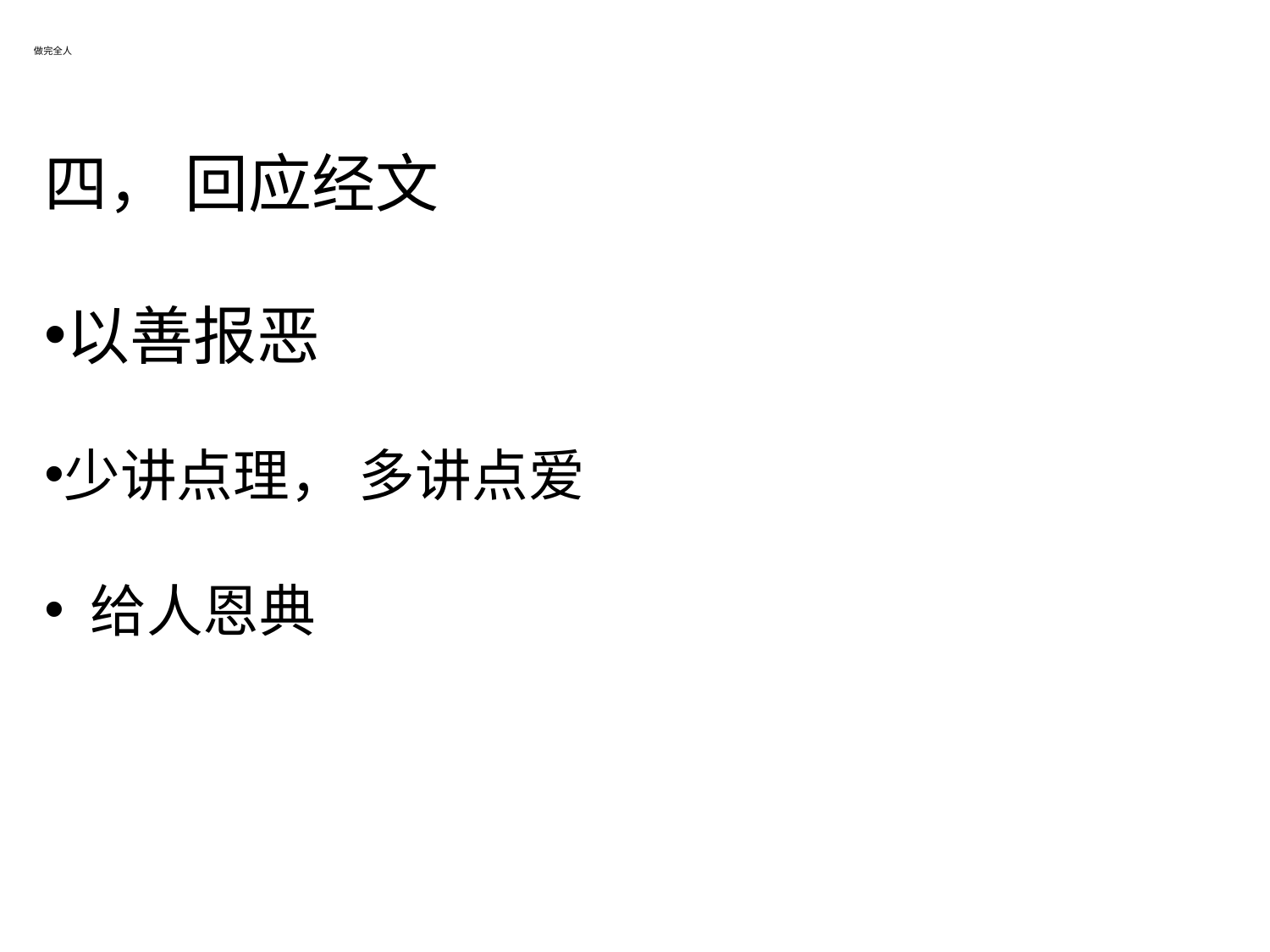

# 做完全人
四， 回应经文

以善报恶

少讲点理， 多讲点爱

 给人恩典